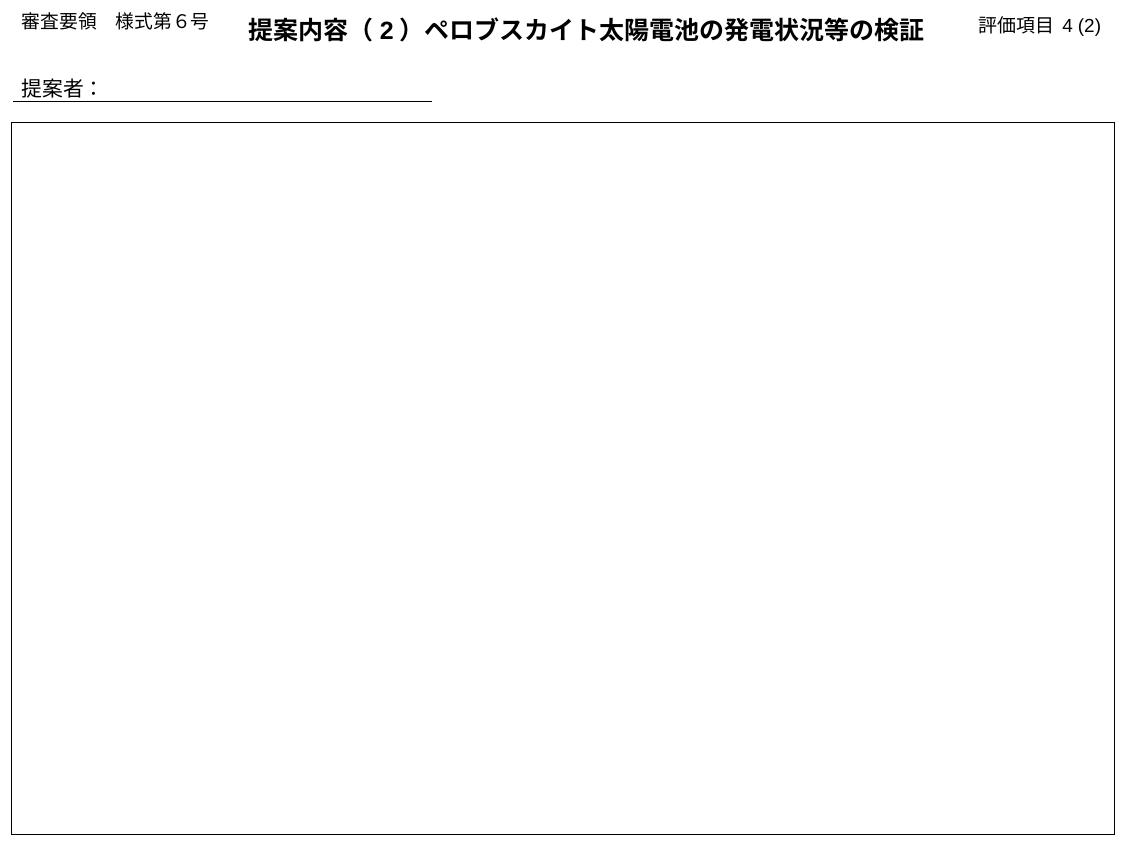

提案内容（2）ペロブスカイト太陽電池の発電状況等の検証
審査要領　様式第６号
評価項目 4 (2)
提案者：